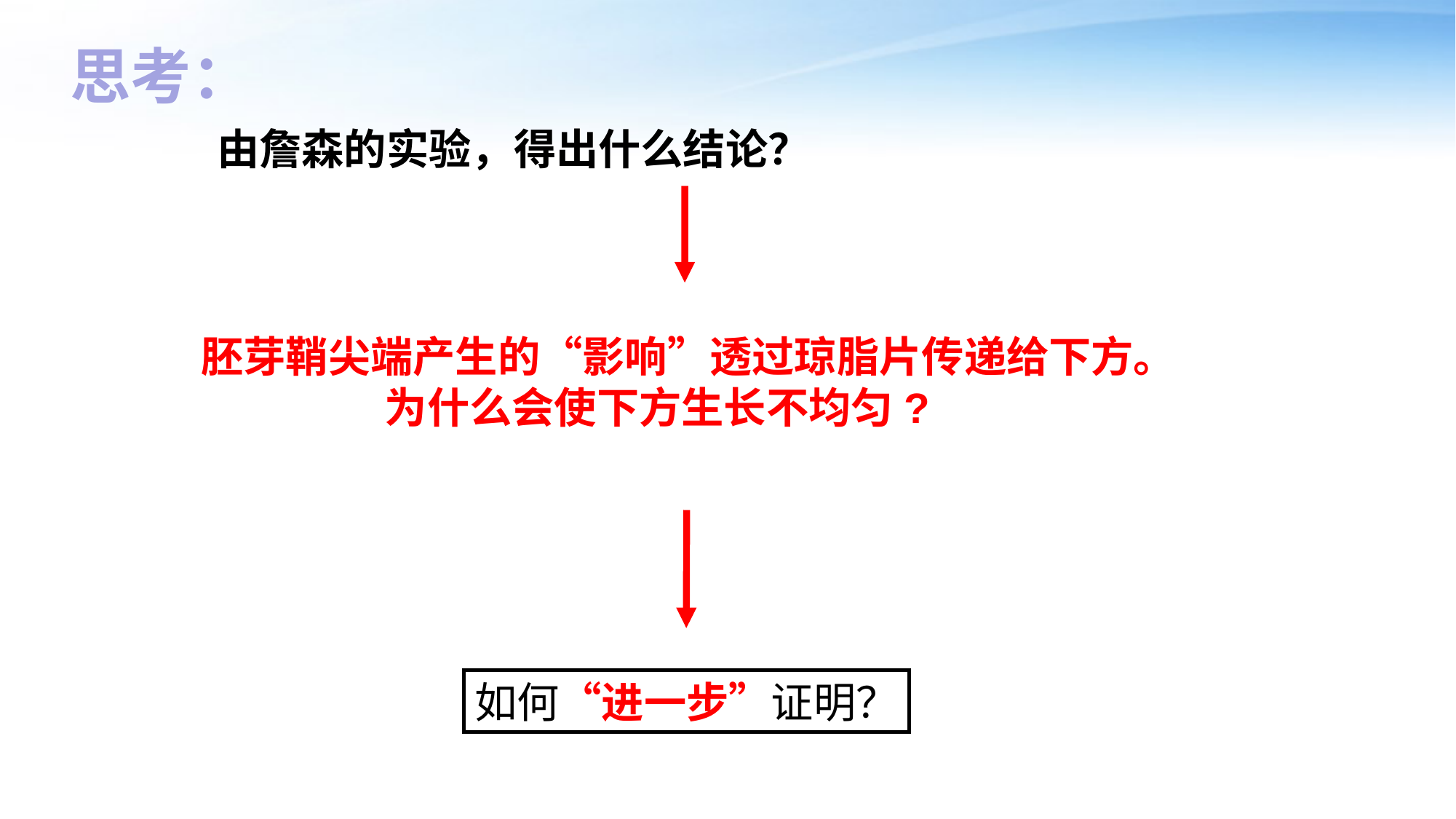

思考：
由詹森的实验，得出什么结论？

胚芽鞘尖端产生的“影响”透过琼脂片传递给下方。
                  为什么会使下方生长不均匀?

如何“进一步”证明？